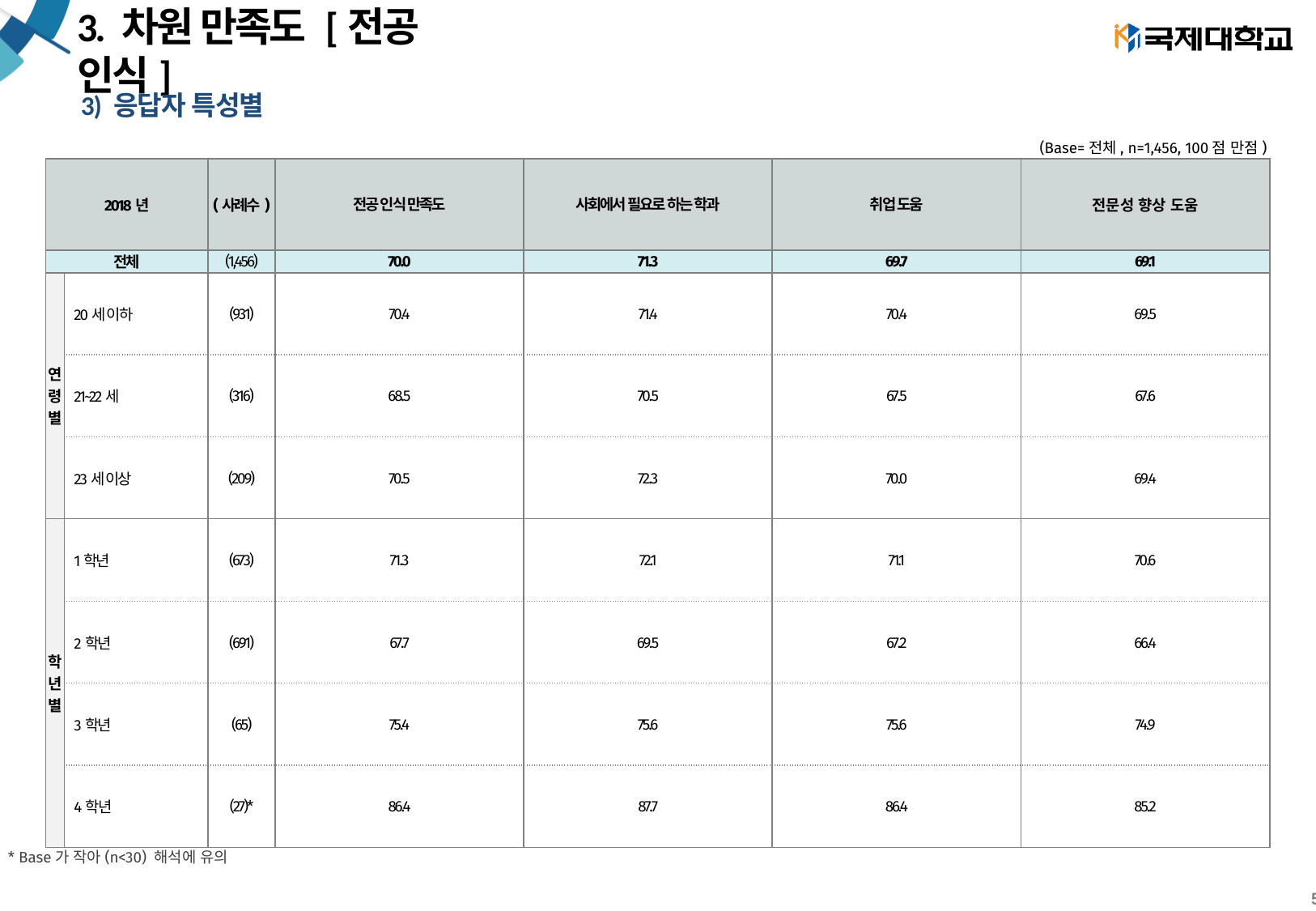

# 3. 차원 만족도 [전공 인식]
3) 응답자 특성별
(Base=전체, n=1,456, 100점 만점)
| 2018년 |  | (사례수) | 전공 인식 만족도 | 사회에서 필요로 하는 학과 | 취업 도움 | 전문성 향상 도움 |
| --- | --- | --- | --- | --- | --- | --- |
| 전체 |  | (1,456) | 70.0 | 71.3 | 69.7 | 69.1 |
| 연 령 별 | 20세 이하 | (931) | 70.4 | 71.4 | 70.4 | 69.5 |
|  | 21~22세 | (316) | 68.5 | 70.5 | 67.5 | 67.6 |
|  | 23세 이상 | (209) | 70.5 | 72.3 | 70.0 | 69.4 |
| 학 년 별 | 1학년 | (673) | 71.3 | 72.1 | 71.1 | 70.6 |
|  | 2학년 | (691) | 67.7 | 69.5 | 67.2 | 66.4 |
|  | 3학년 | (65) | 75.4 | 75.6 | 75.6 | 74.9 |
|  | 4학년 | (27)\* | 86.4 | 87.7 | 86.4 | 85.2 |
* Base가 작아(n<30) 해석에 유의